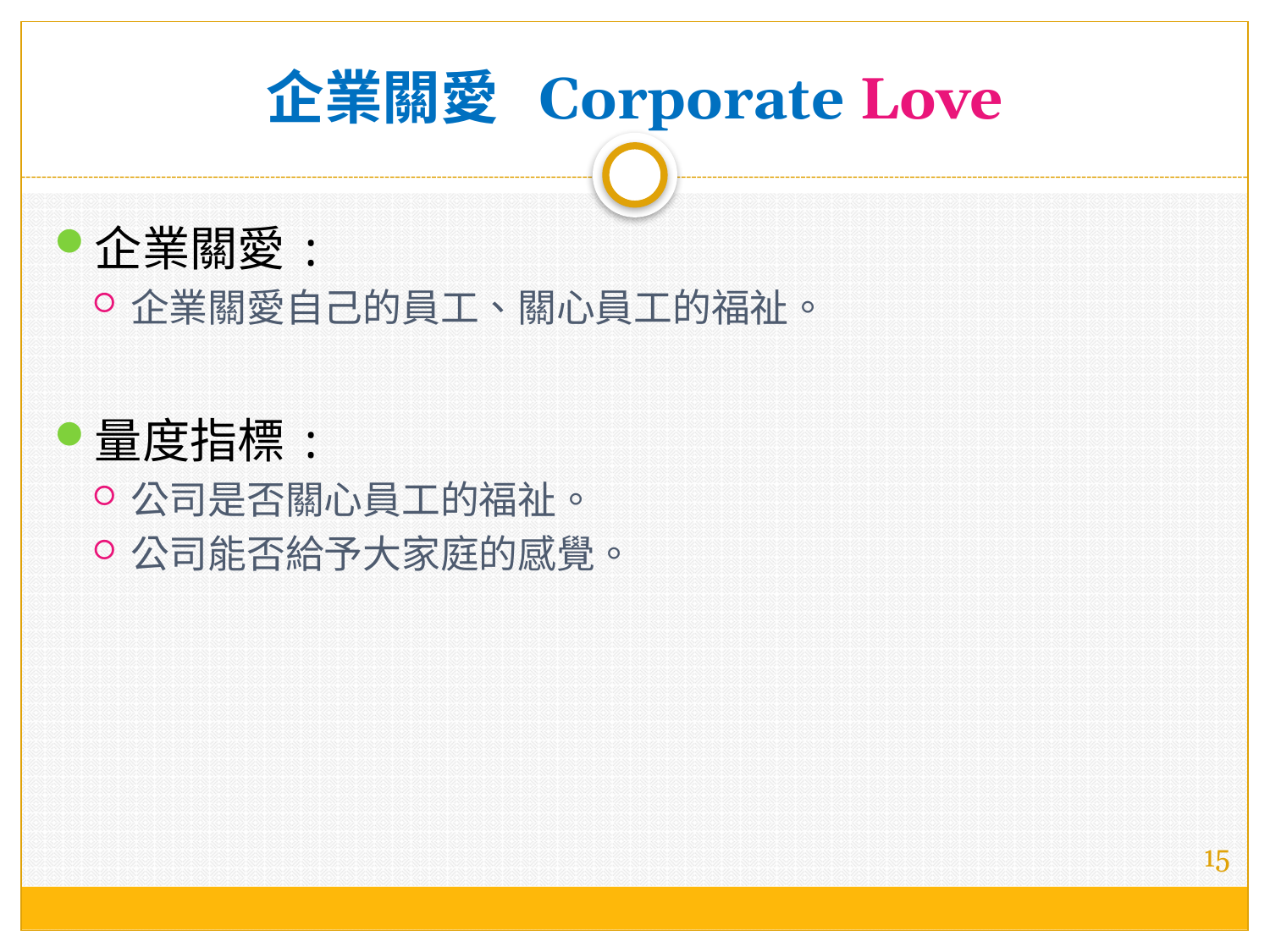

# 企業關愛  Corporate Love
企業關愛:
企業關愛自己的員工、關心員工的福祉。

量度指標:
公司是否關心員工的福祉。
公司能否給予大家庭的感覺。

15